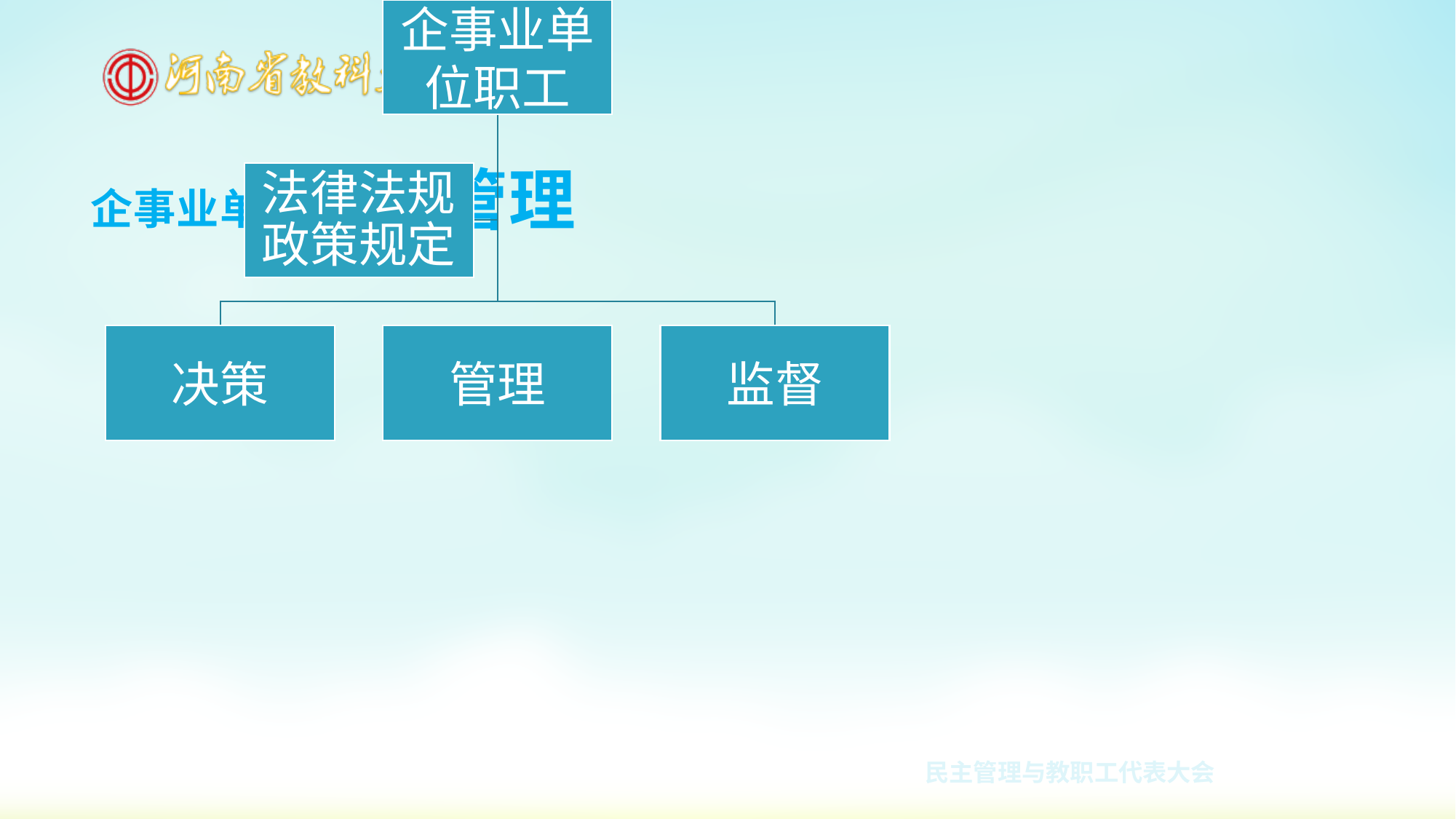

# 企事业单位民主管理
企事业单位职工
决策
管理
监督
法律法规
政策规定